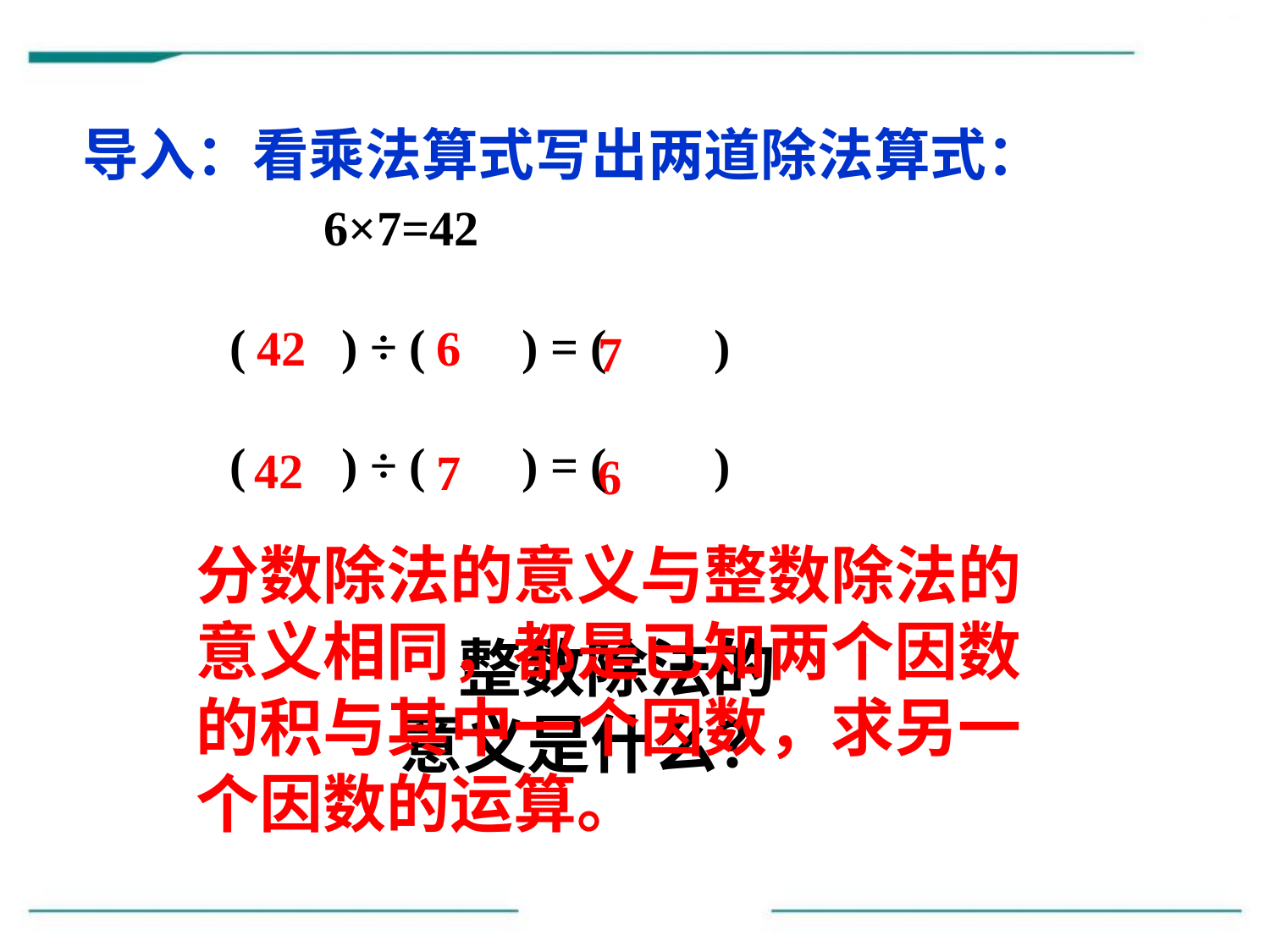

导入：看乘法算式写出两道除法算式：
 		6×7=42

             (　  ) ÷ (　  ) = (　   )

             (　  ) ÷ (　  ) = (　   )
42
6
7
42
7
6
分数除法的意义与整数除法的意义相同，都是已知两个因数的积与其中一个因数，求另一个因数的运算。
   整数除法的意义是什么？